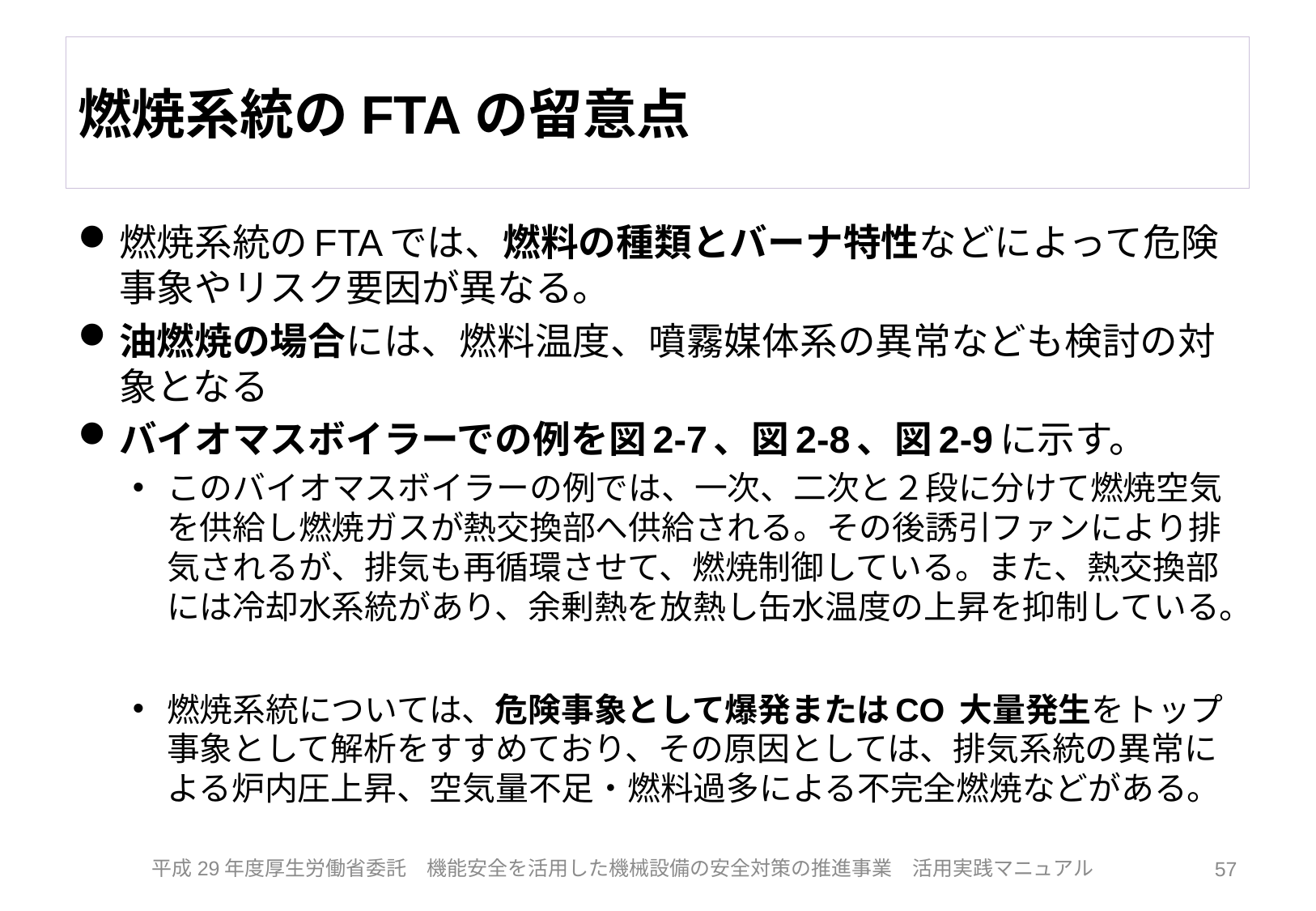

# 燃焼系統のFTAの留意点
燃焼系統のFTAでは、燃料の種類とバーナ特性などによって危険事象やリスク要因が異なる。
油燃焼の場合には、燃料温度、噴霧媒体系の異常なども検討の対象となる
バイオマスボイラーでの例を図2-7、図2-8、図2-9に示す。
このバイオマスボイラーの例では、一次、二次と２段に分けて燃焼空気を供給し燃焼ガスが熱交換部へ供給される。その後誘引ファンにより排気されるが、排気も再循環させて、燃焼制御している。また、熱交換部には冷却水系統があり、余剰熱を放熱し缶水温度の上昇を抑制している。

燃焼系統については、危険事象として爆発またはCO 大量発生をトップ事象として解析をすすめており、その原因としては、排気系統の異常による炉内圧上昇、空気量不足・燃料過多による不完全燃焼などがある。
57
平成29年度厚生労働省委託　機能安全を活用した機械設備の安全対策の推進事業　活用実践マニュアル